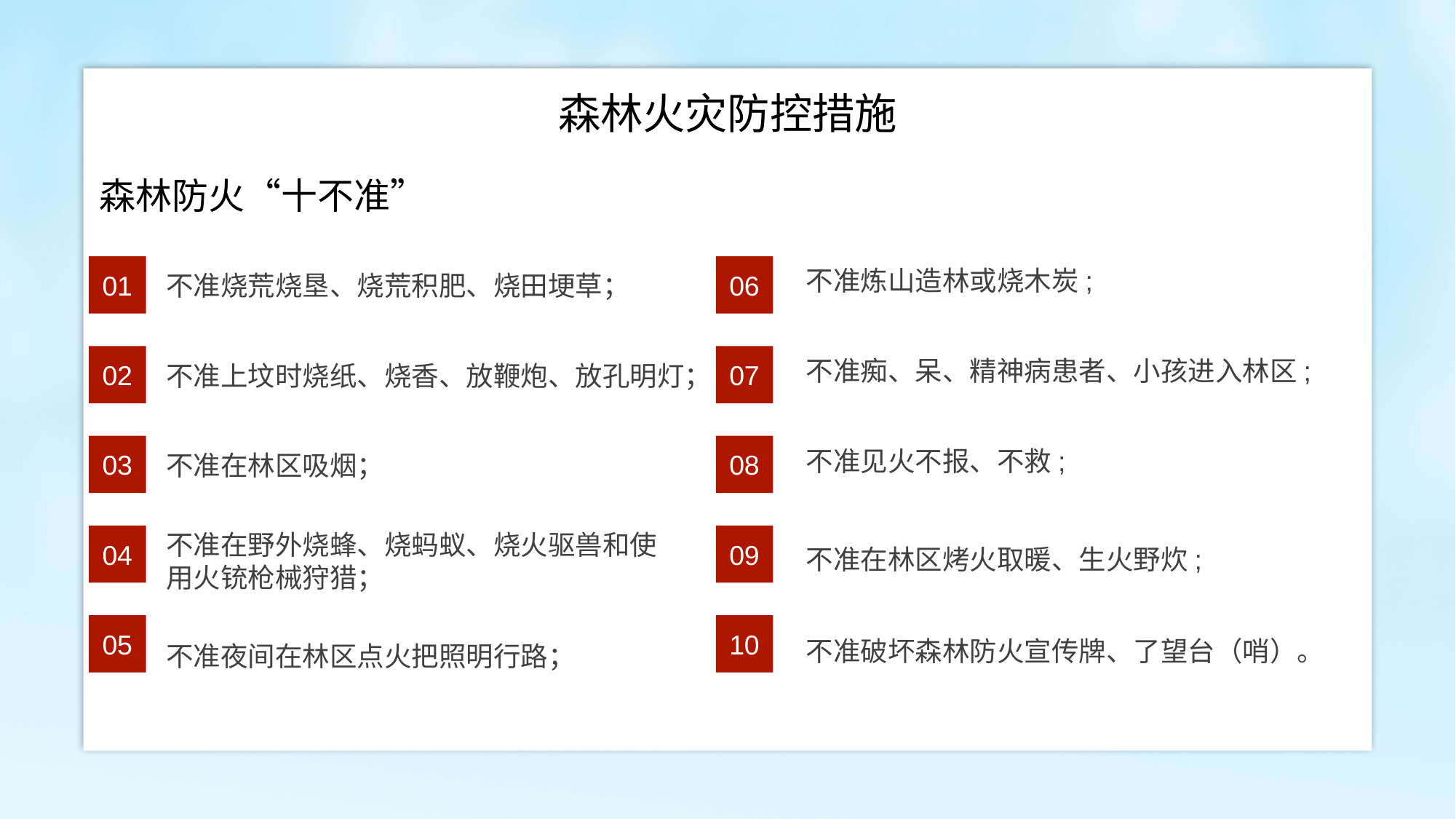

森林火灾防控措施
森林防火“十不准”
06
01
不准炼山造林或烧木炭;
不准烧荒烧垦、烧荒积肥、烧田埂草；
07
02
不准痴、呆、精神病患者、小孩进入林区;
不准上坟时烧纸、烧香、放鞭炮、放孔明灯；
08
03
不准见火不报、不救;
不准在林区吸烟；
09
04
不准在野外烧蜂、烧蚂蚁、烧火驱兽和使用火铳枪械狩猎；
不准在林区烤火取暖、生火野炊;
10
05
不准破坏森林防火宣传牌、了望台（哨）。
不准夜间在林区点火把照明行路；